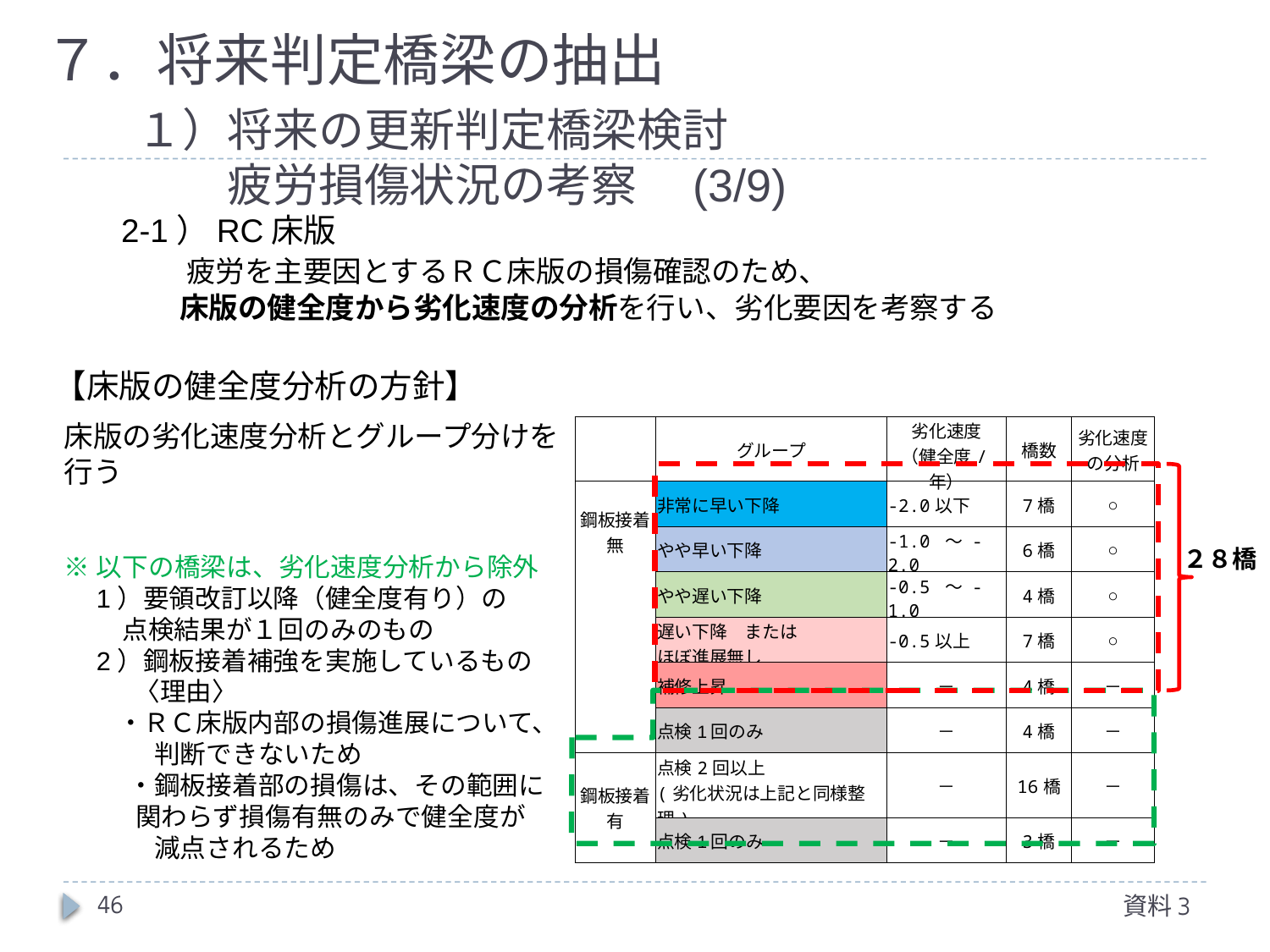

７．将来判定橋梁の抽出
　１）将来の更新判定橋梁検討
　　　疲労損傷状況の考察　(3/9)
2-1）RC床版
　　疲労を主要因とするＲＣ床版の損傷確認のため、
　　床版の健全度から劣化速度の分析を行い、劣化要因を考察する
【床版の健全度分析の方針】
床版の劣化速度分析とグループ分けを
行う

※以下の橋梁は、劣化速度分析から除外
　1）要領改訂以降（健全度有り）の
　　 点検結果が１回のみのもの
　2）鋼板接着補強を実施しているもの
  　　〈理由〉
        ・ＲＣ床版内部の損傷進展について、
　　　  判断できないため
　　  ・鋼板接着部の損傷は、その範囲に
           関わらず損傷有無のみで健全度が
　　  　減点されるため
|  | グループ | 劣化速度 （健全度/年） | 橋数 | 劣化速度 の分析 |
| --- | --- | --- | --- | --- |
| 鋼板接着 無 | 非常に早い下降 | -2.0以下 | 7橋 | ○ |
|  | やや早い下降 | -1.0 ～ -2.0 | 6橋 | ○ |
|  | やや遅い下降 | -0.5 ～ -1.0 | 4橋 | ○ |
|  | 遅い下降　または　 ほぼ進展無し | -0.5以上 | 7橋 | ○ |
|  | 補修上昇 | － | 4橋 | － |
|  | 点検1回のみ | － | 4橋 | － |
| 鋼板接着 有 | 点検2回以上 (劣化状況は上記と同様整理) | － | 16橋 | － |
|  | 点検1回のみ | － | 3橋 | － |

２８橋

46
資料3